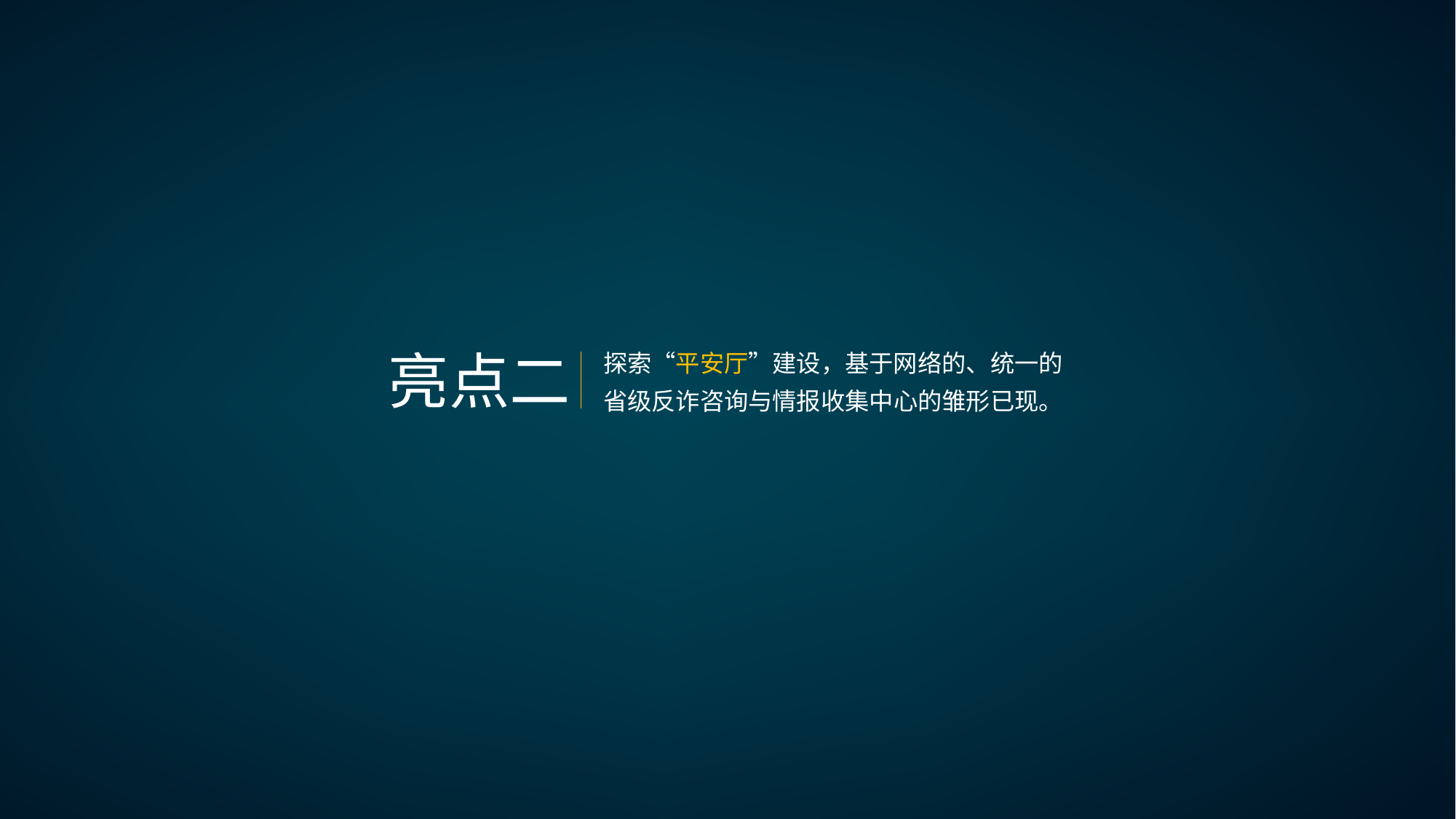

亮点二
探索“平安厅”建设，基于网络的、统一的省级反诈咨询与情报收集中心的雏形已现。